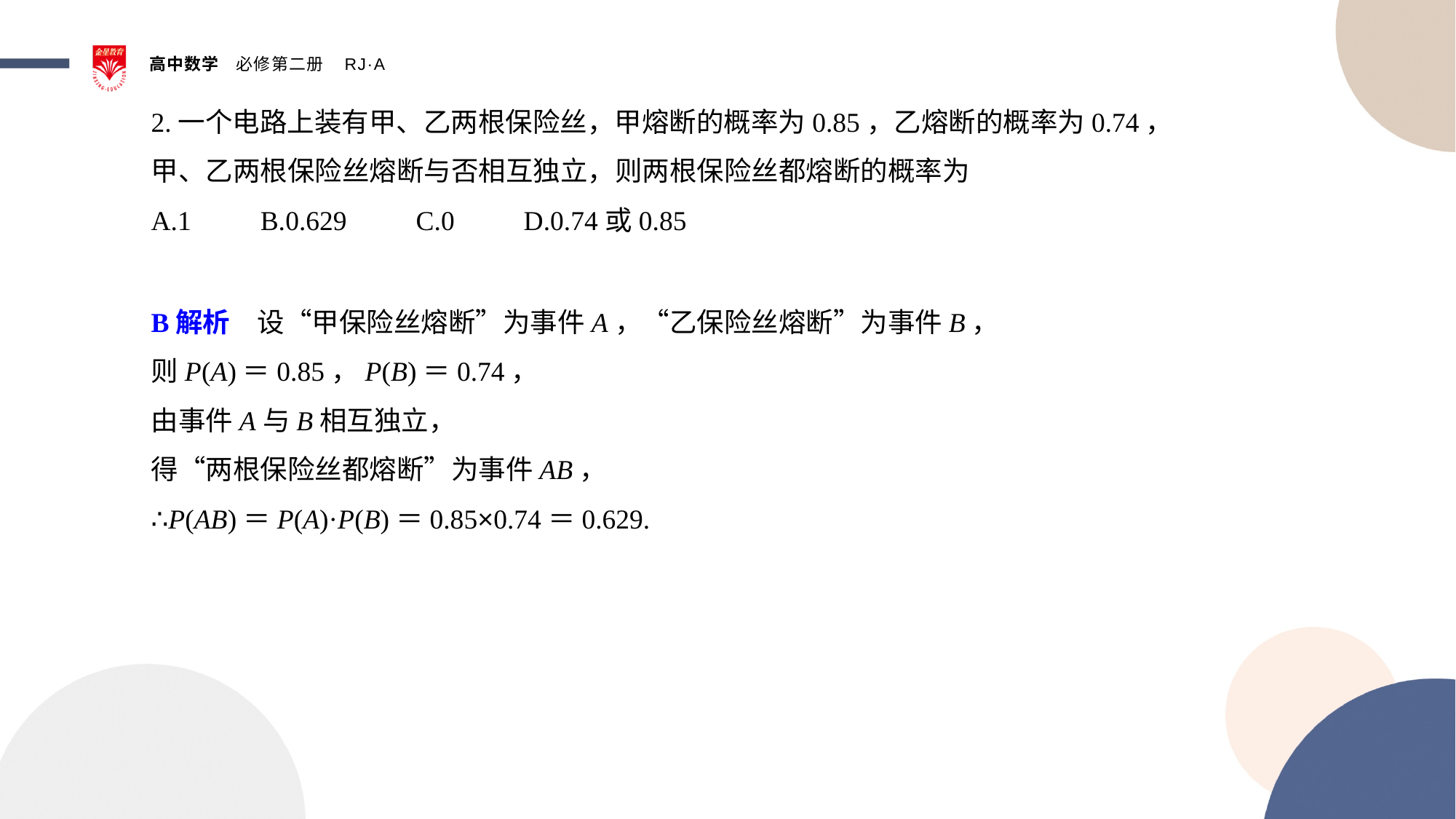

2.一个电路上装有甲、乙两根保险丝，甲熔断的概率为0.85，乙熔断的概率为0.74，
甲、乙两根保险丝熔断与否相互独立，则两根保险丝都熔断的概率为
A.1          B.0.629          C.0          D.0.74或0.85
B解析　设“甲保险丝熔断”为事件A，“乙保险丝熔断”为事件B，
则P(A)＝0.85，P(B)＝0.74，
由事件A与B相互独立，
得“两根保险丝都熔断”为事件AB，
∴P(AB)＝P(A)·P(B)＝0.85×0.74＝0.629.